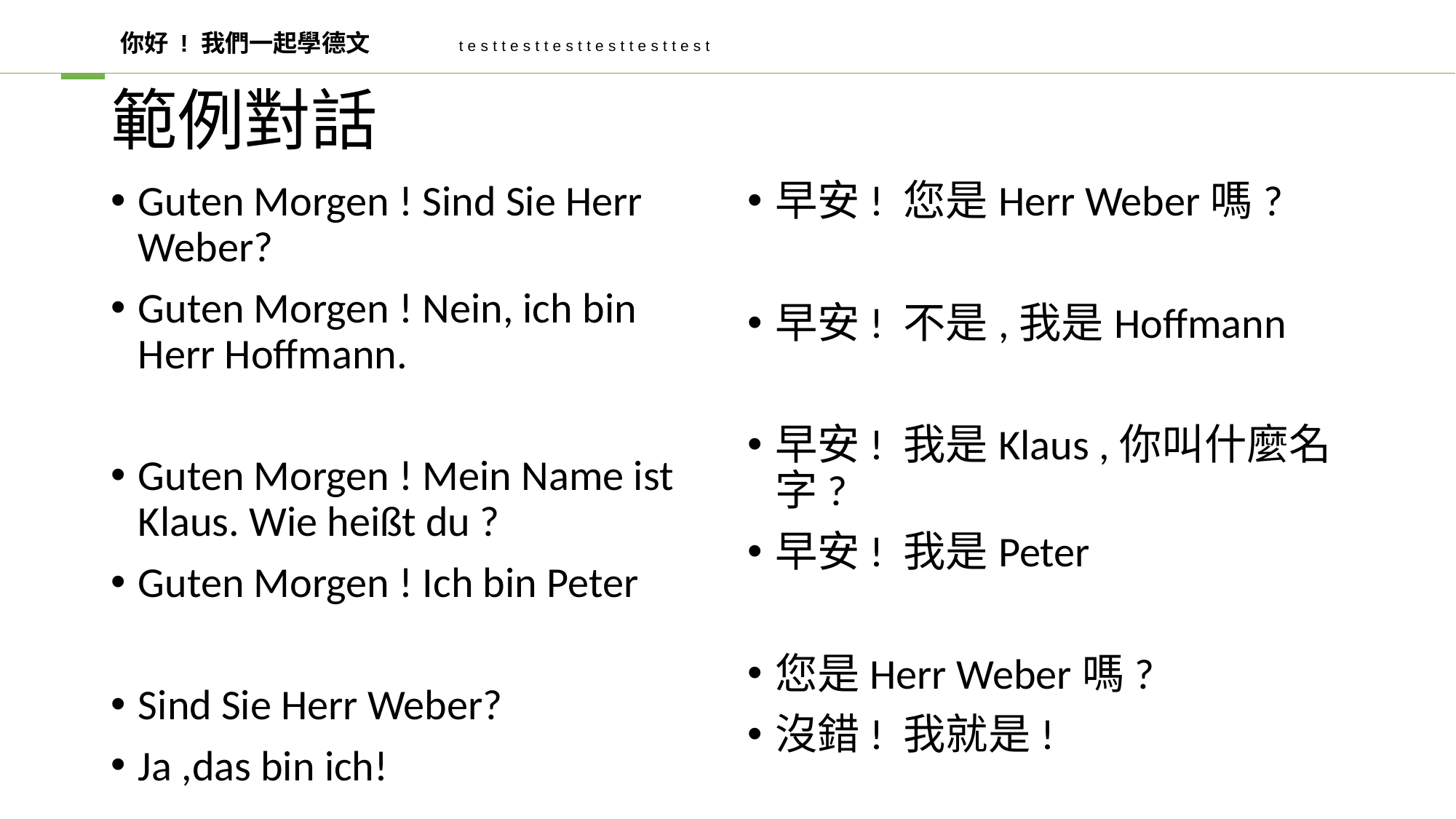

你好 ! 我們一起學德文
testtesttesttesttesttest

# 範例對話
Guten Morgen ! Sind Sie Herr Weber?
Guten Morgen ! Nein, ich bin Herr Hoffmann.

Guten Morgen ! Mein Name ist Klaus. Wie heißt du ?
Guten Morgen ! Ich bin Peter

Sind Sie Herr Weber?
Ja ,das bin ich!
早安! 您是Herr Weber嗎?

早安! 不是,我是Hoffmann

早安! 我是Klaus ,你叫什麼名字?
早安! 我是Peter

您是Herr Weber嗎?
沒錯! 我就是!